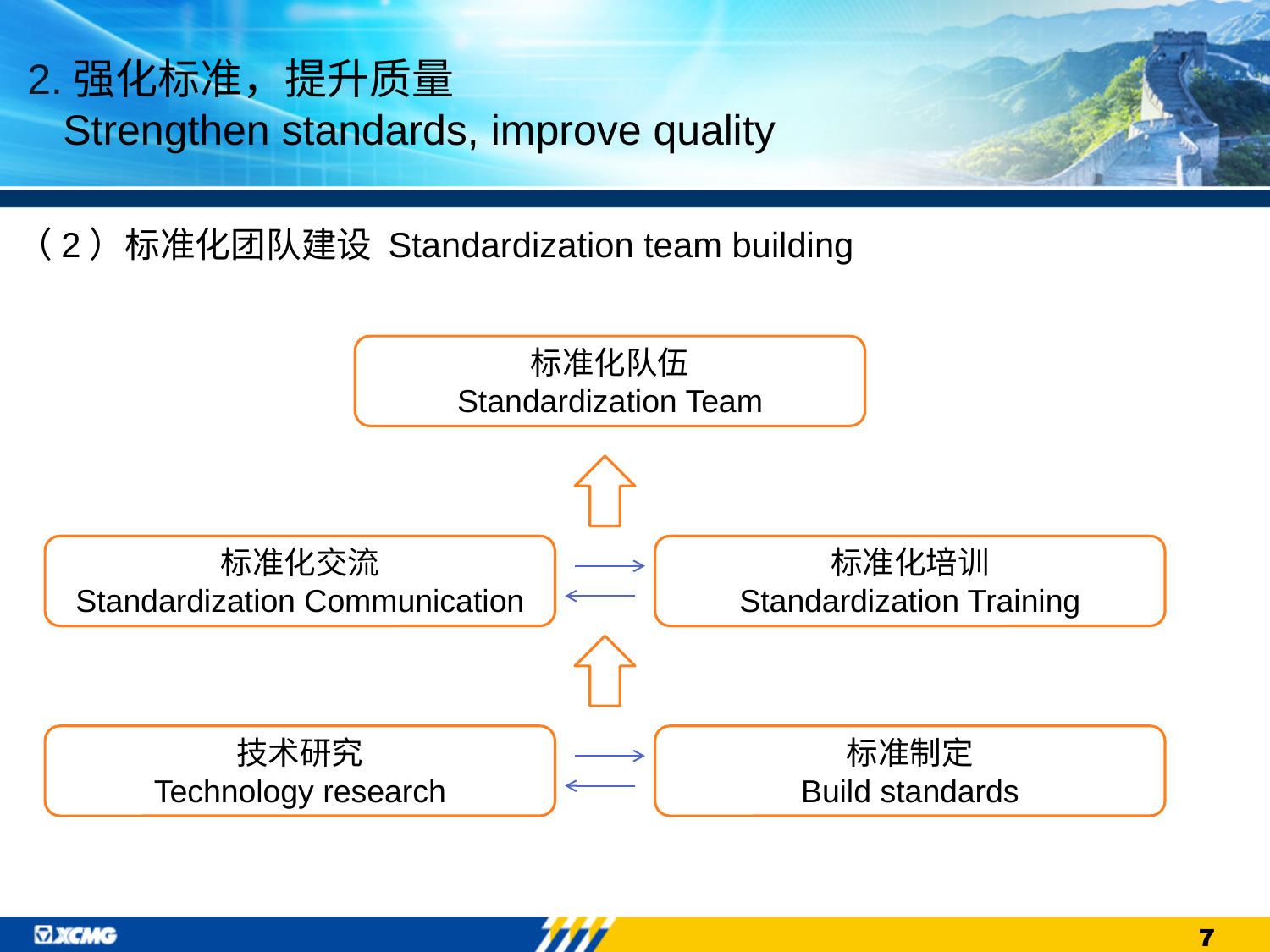

2.强化标准，提升质量
   Strengthen standards, improve quality
（2）标准化团队建设 Standardization team building
标准化队伍
Standardization Team

标准化交流
Standardization Communication
标准化培训
Standardization Training

技术研究
Technology research
标准制定
Build standards